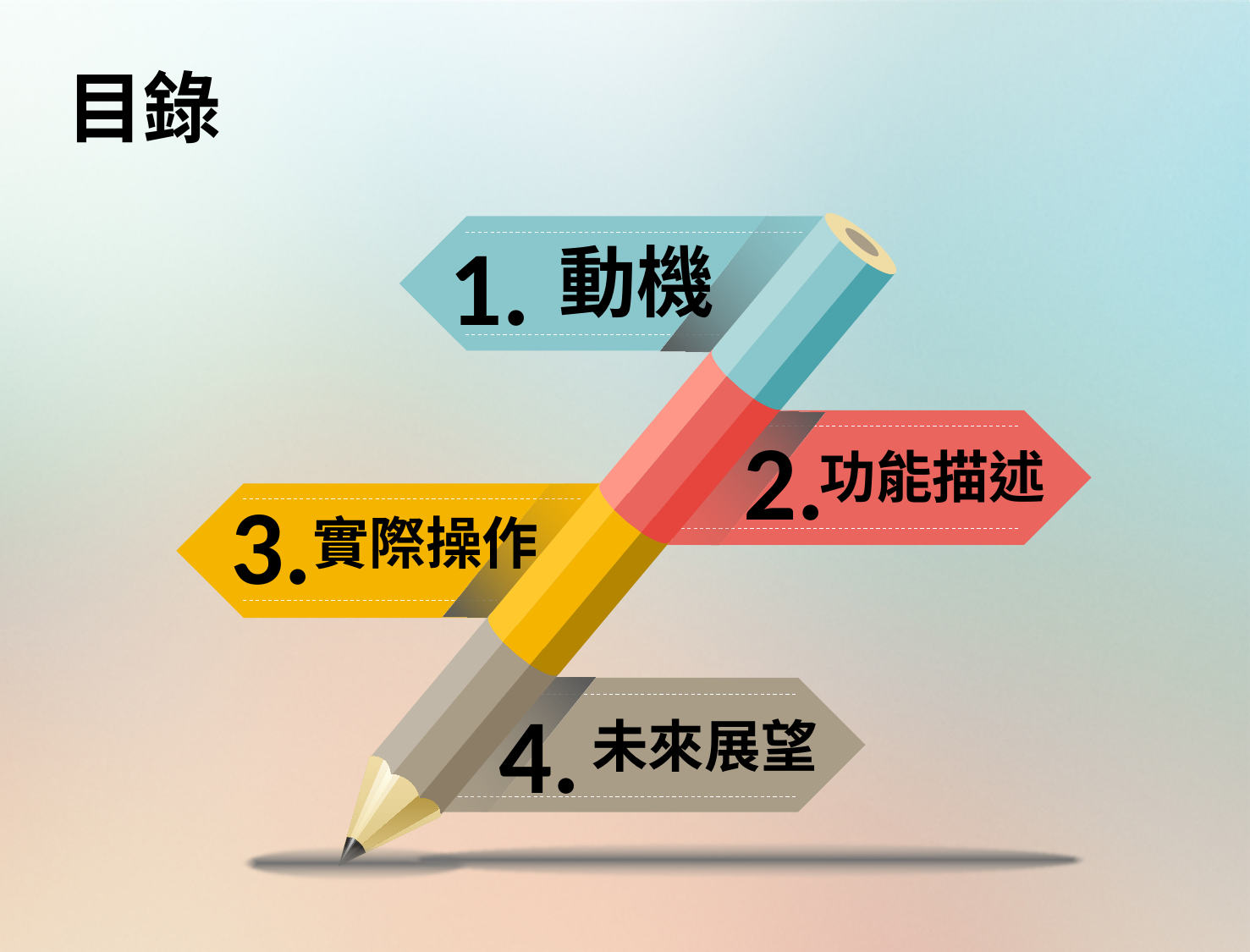

目錄

1.
動機
2.
功能描述
3.
實際操作
4.
未來展望